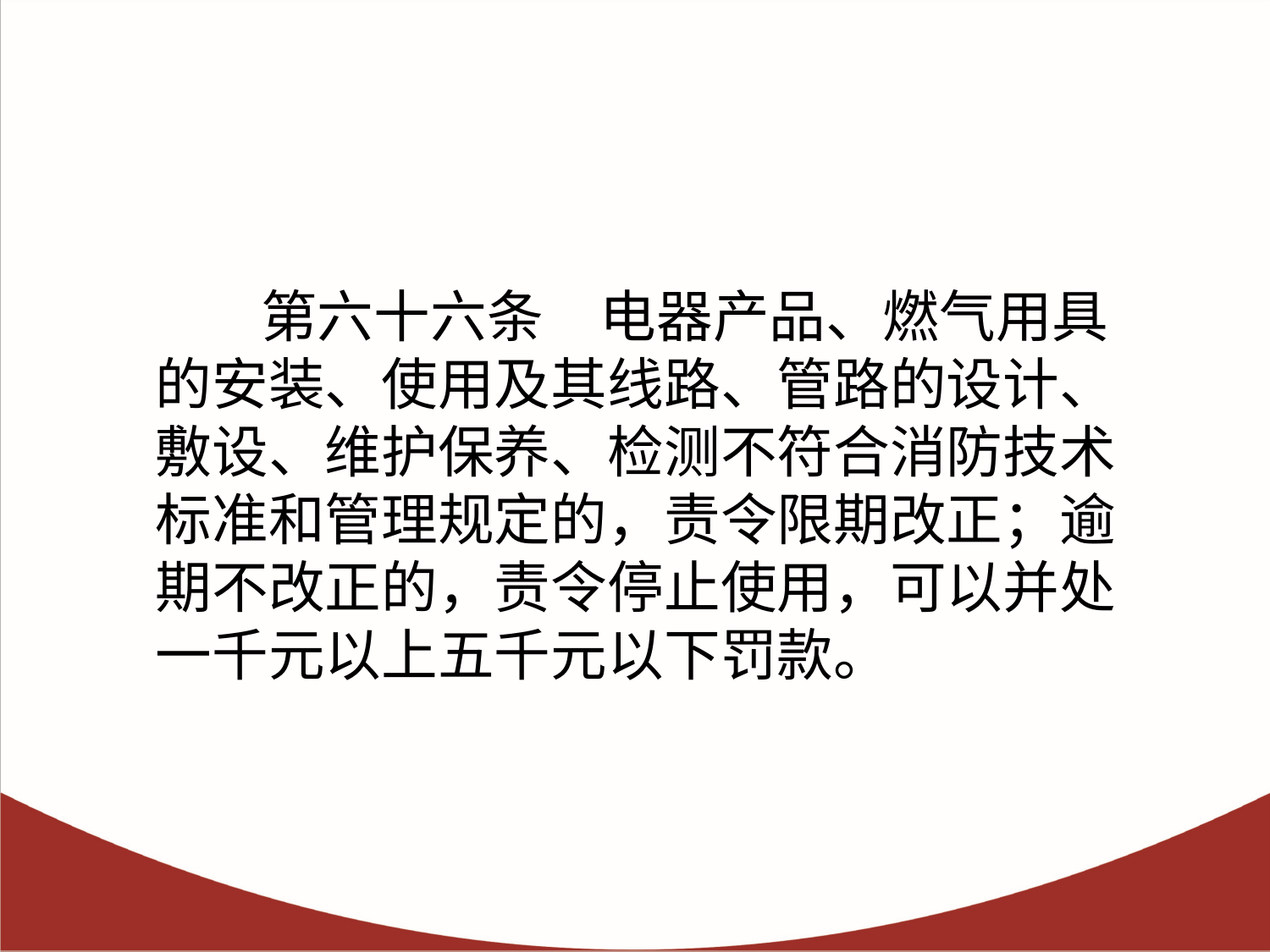

第六十六条　电器产品、燃气用具的安装、使用及其线路、管路的设计、敷设、维护保养、检测不符合消防技术标准和管理规定的，责令限期改正；逾期不改正的，责令停止使用，可以并处一千元以上五千元以下罚款。